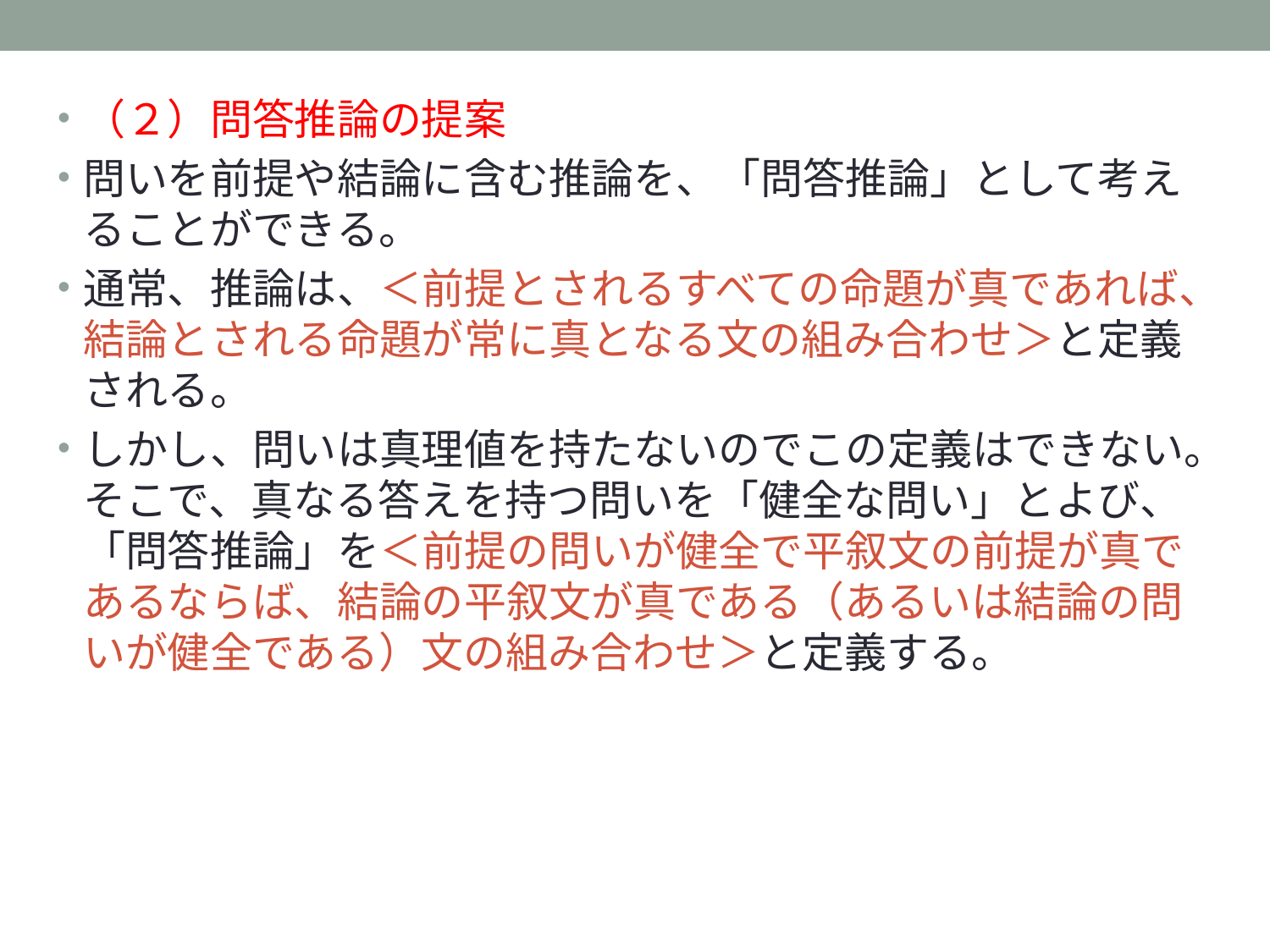

（２）問答推論の提案
問いを前提や結論に含む推論を、「問答推論」として考えることができる。
通常、推論は、＜前提とされるすべての命題が真であれば、結論とされる命題が常に真となる文の組み合わせ＞と定義される。
しかし、問いは真理値を持たないのでこの定義はできない。そこで、真なる答えを持つ問いを「健全な問い」とよび、「問答推論」を＜前提の問いが健全で平叙文の前提が真であるならば、結論の平叙文が真である（あるいは結論の問いが健全である）文の組み合わせ＞と定義する。